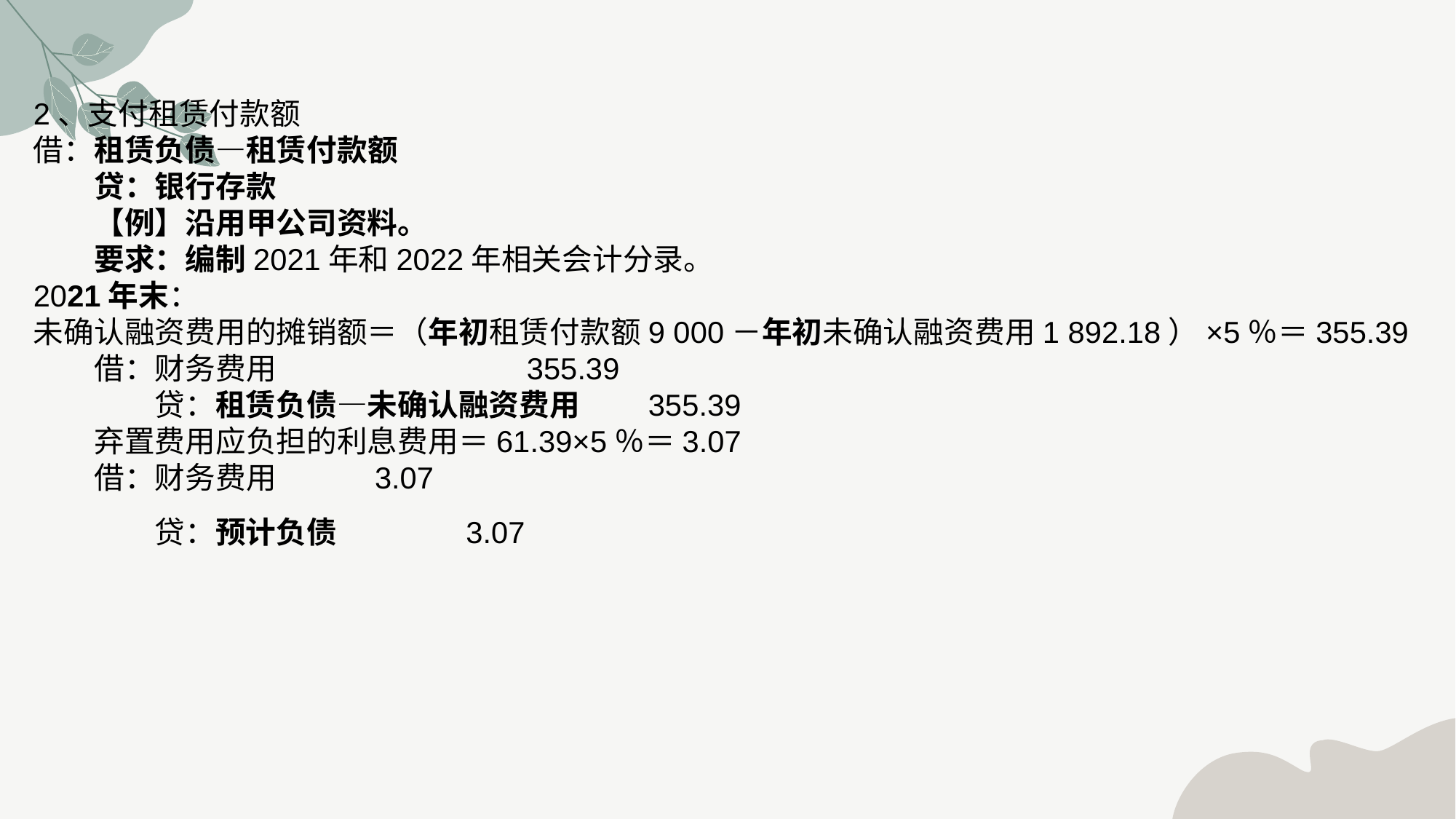

2、支付租赁付款额借：租赁负债—租赁付款额　　贷：银行存款　　【例】沿用甲公司资料。　　要求：编制2021年和2022年相关会计分录。2021年末：未确认融资费用的摊销额＝（年初租赁付款额9 000－年初未确认融资费用1 892.18）×5％＝355.39　　借：财务费用　　　　　　　　355.39　　　　贷：租赁负债—未确认融资费用　　355.39　　弃置费用应负担的利息费用＝61.39×5％＝3.07　　借：财务费用　　　3.07　　　　贷：预计负债　　　　3.07